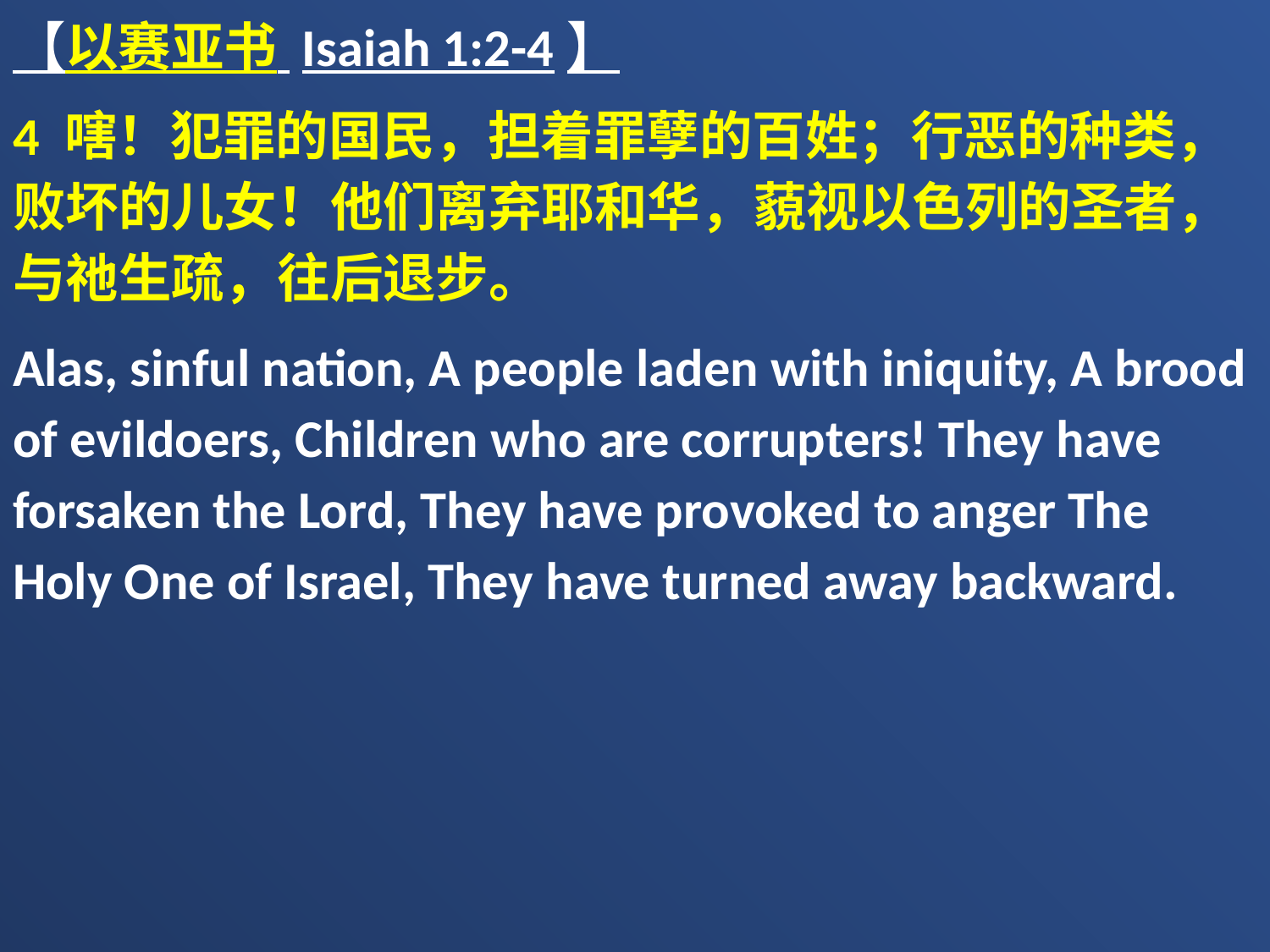

【以赛亚书 Isaiah 1:2-4】
4 嗐！犯罪的国民，担着罪孽的百姓；行恶的种类，败坏的儿女！他们离弃耶和华，藐视以色列的圣者，与祂生疏，往后退步。
Alas, sinful nation, A people laden with iniquity, A brood of evildoers, Children who are corrupters! They have forsaken the Lord, They have provoked to anger The Holy One of Israel, They have turned away backward.